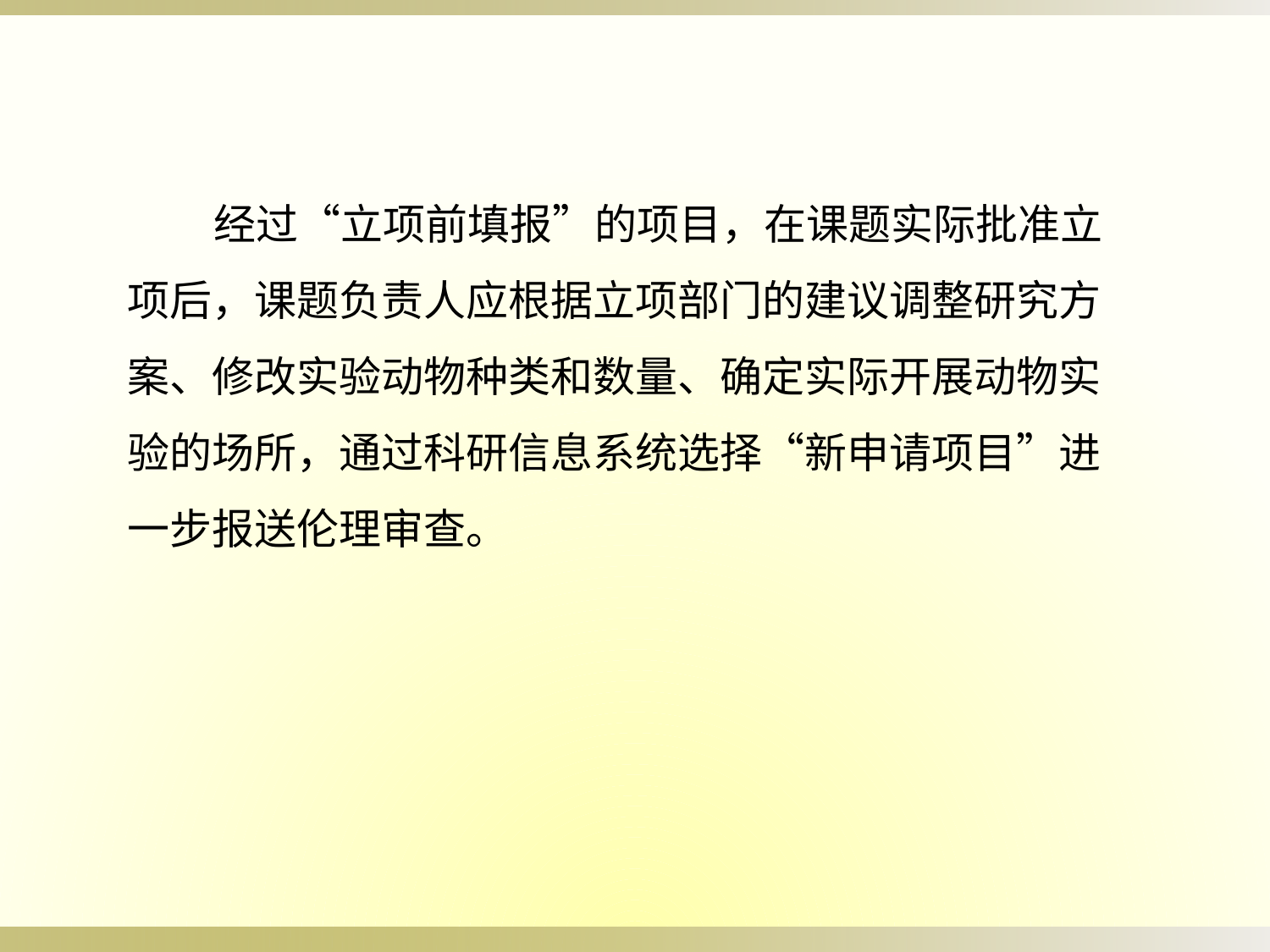

经过“立项前填报”的项目，在课题实际批准立项后，课题负责人应根据立项部门的建议调整研究方案、修改实验动物种类和数量、确定实际开展动物实验的场所，通过科研信息系统选择“新申请项目”进一步报送伦理审查。